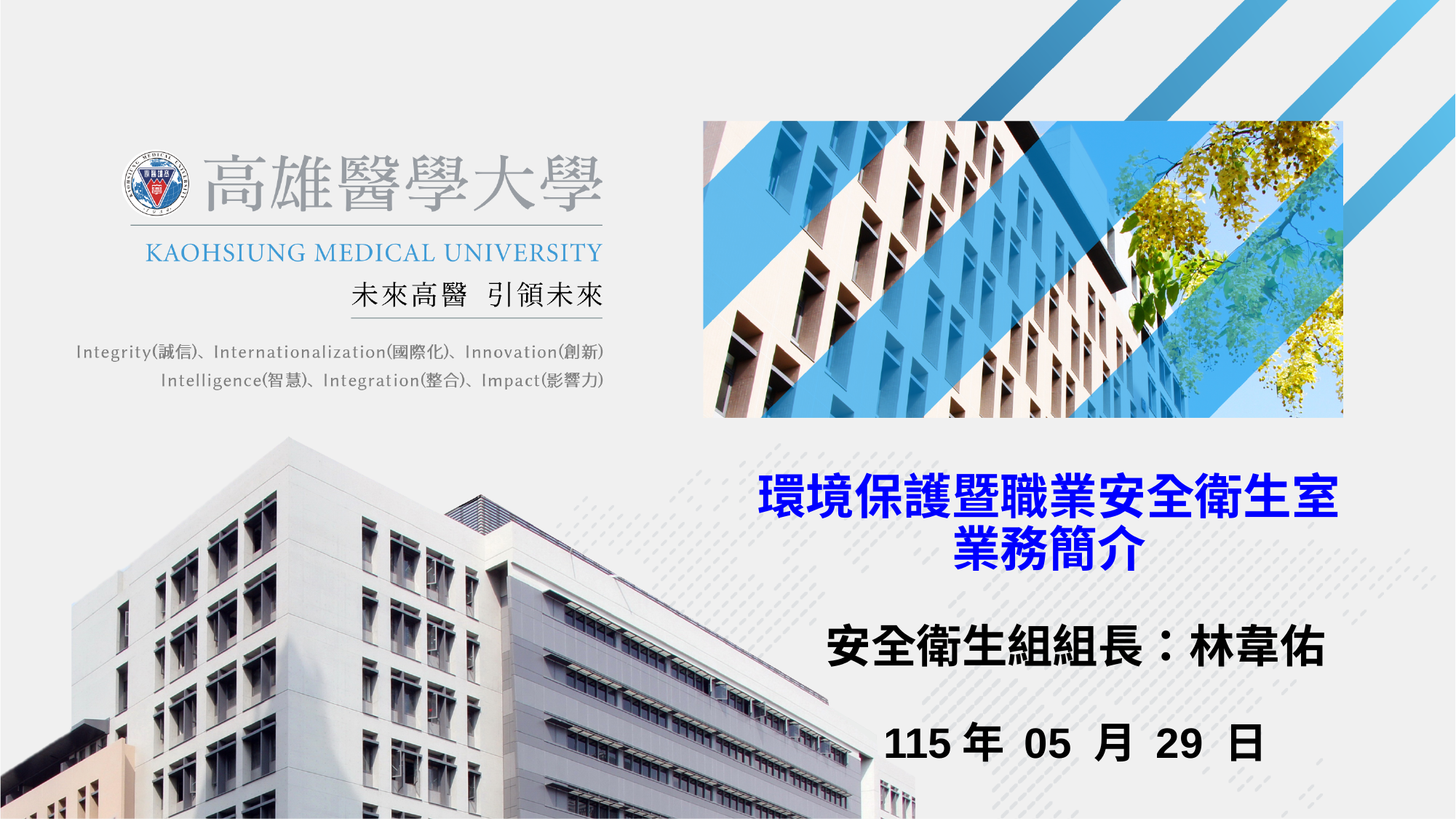

# 環境保護暨職業安全衛生室 業務簡介
安全衛生組組長：林韋佑

115年 05 月 29 日